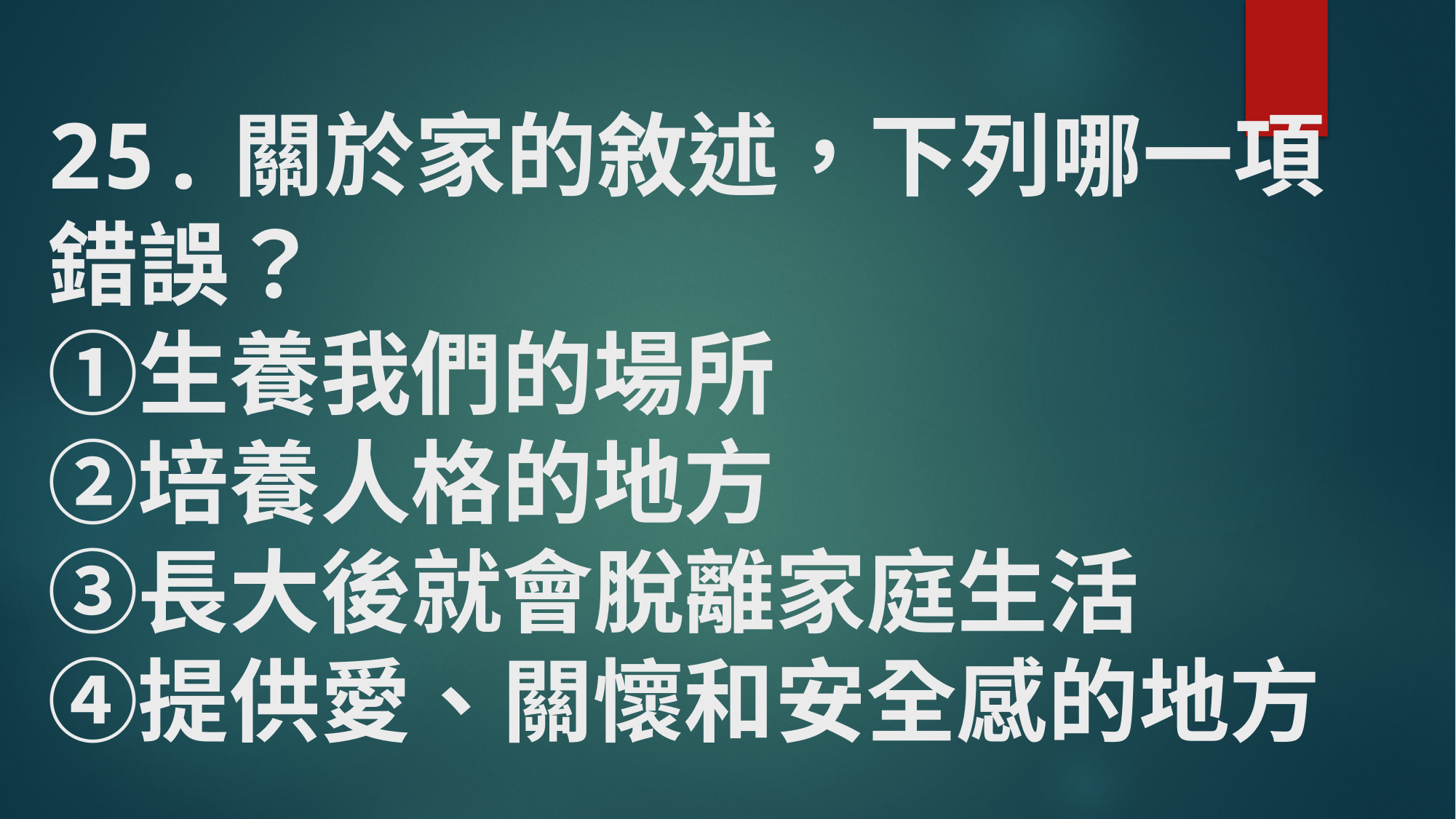

# 25.關於家的敘述，下列哪一項錯誤？ ①生養我們的場所 ②培養人格的地方 ③長大後就會脫離家庭生活 ④提供愛、關懷和安全感的地方